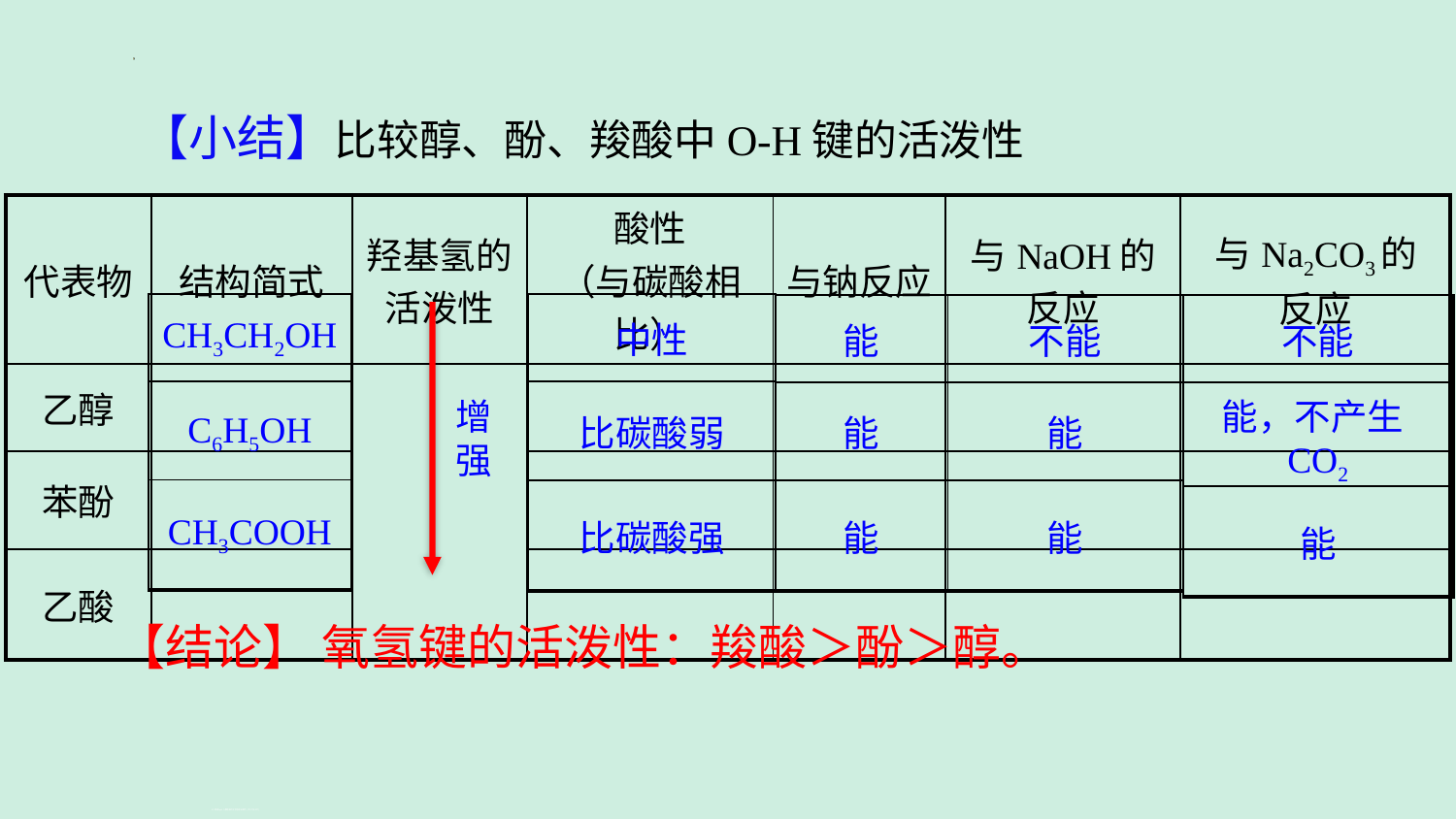

【小结】比较醇、酚、羧酸中O-H键的活泼性
| 代表物 | 结构简式 | 羟基氢的活泼性 | 酸性 （与碳酸相比） | 与钠反应 | 与NaOH的 反应 | 与Na2CO3的 反应 |
| --- | --- | --- | --- | --- | --- | --- |
| 乙醇 |  |  |  |  |  |  |
| 苯酚 |  |  |  |  |  |  |
| 乙酸 |  |  |  |  |  |  |
| CH3CH2OH |
| --- |
| C6H5OH |
| CH3COOH |
| 中性 |
| --- |
| 比碳酸弱 |
| 比碳酸强 |
| 能 |
| --- |
| 能 |
| 能 |
| 不能 |
| --- |
| 能 |
| 能 |
| 不能 |
| --- |
| 能，不产生CO2 |
| 能 |
增
强
# 【结论】 氧氢键的活泼性：羧酸＞酚＞醇。
3.3 羧酸.ppt 人教版高中化学选修五课件(共27张PPT)